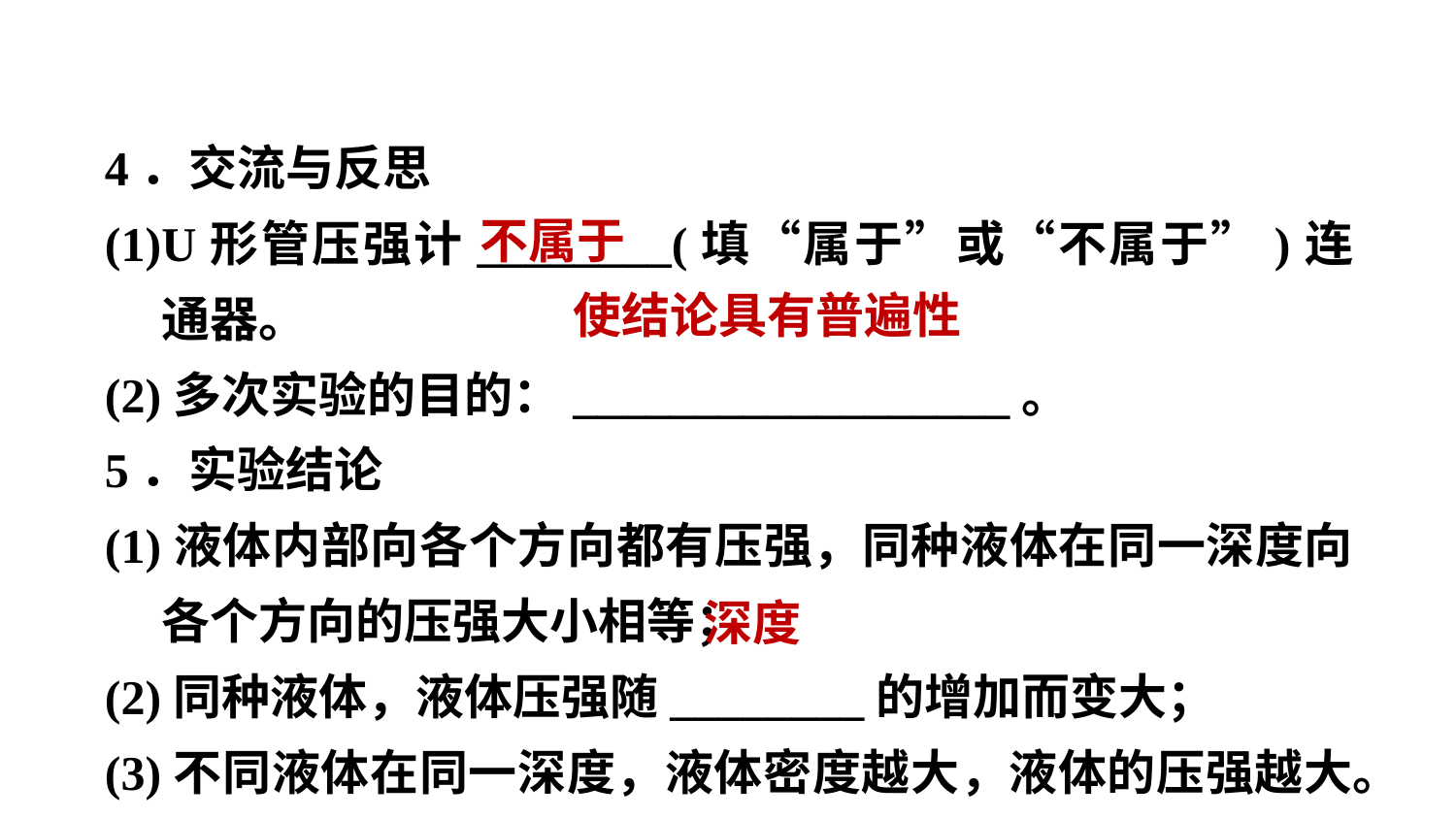

4．交流与反思
(1)U形管压强计________(填“属于”或“不属于”)连通器。
(2)多次实验的目的：__________________。
5．实验结论
(1)液体内部向各个方向都有压强，同种液体在同一深度向各个方向的压强大小相等；
(2)同种液体，液体压强随________的增加而变大；
(3)不同液体在同一深度，液体密度越大，液体的压强越大。
不属于
使结论具有普遍性
深度